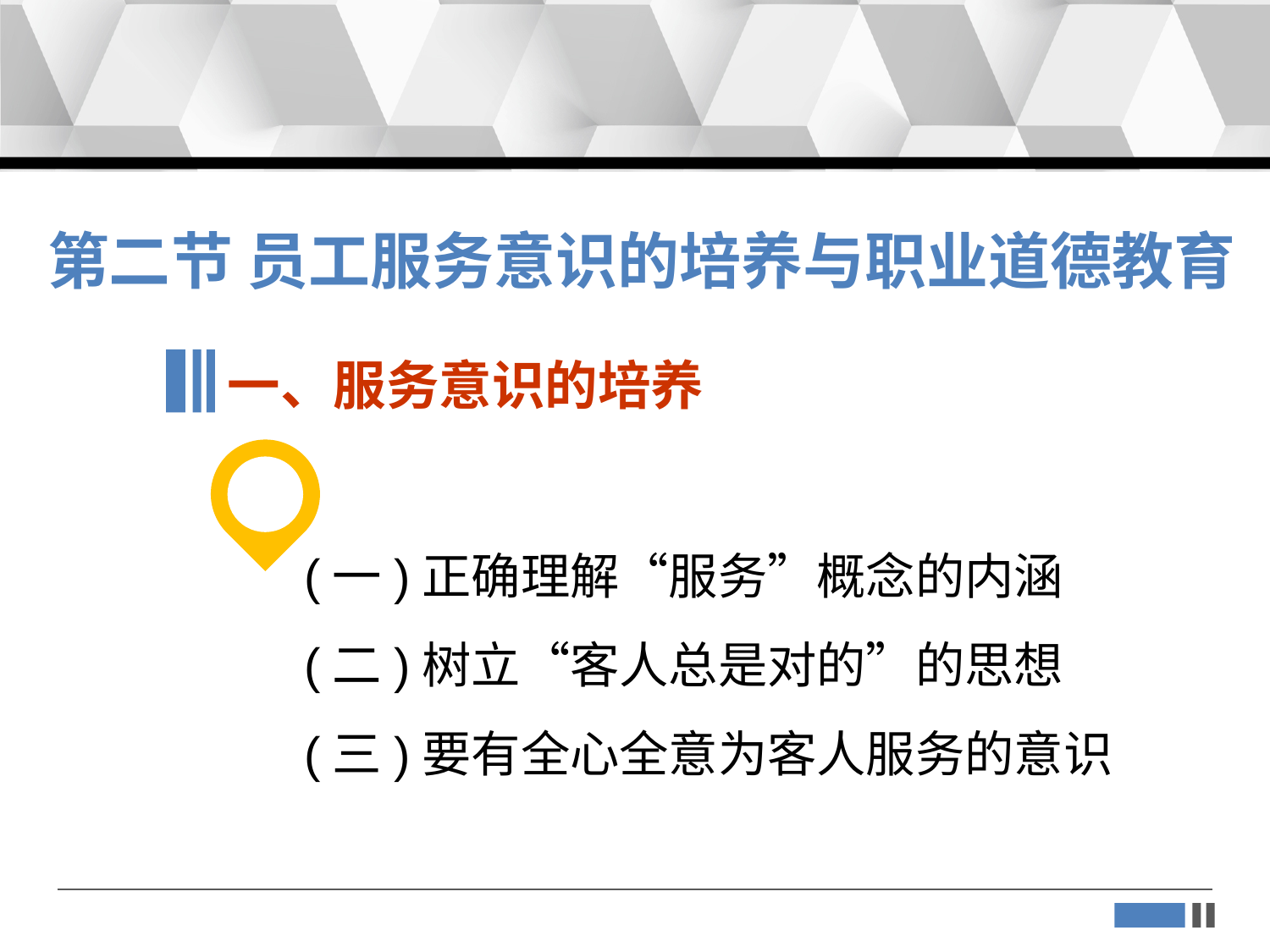

第二节 员工服务意识的培养与职业道德教育
一、服务意识的培养

(一)正确理解“服务”概念的内涵
(二)树立“客人总是对的”的思想
(三)要有全心全意为客人服务的意识